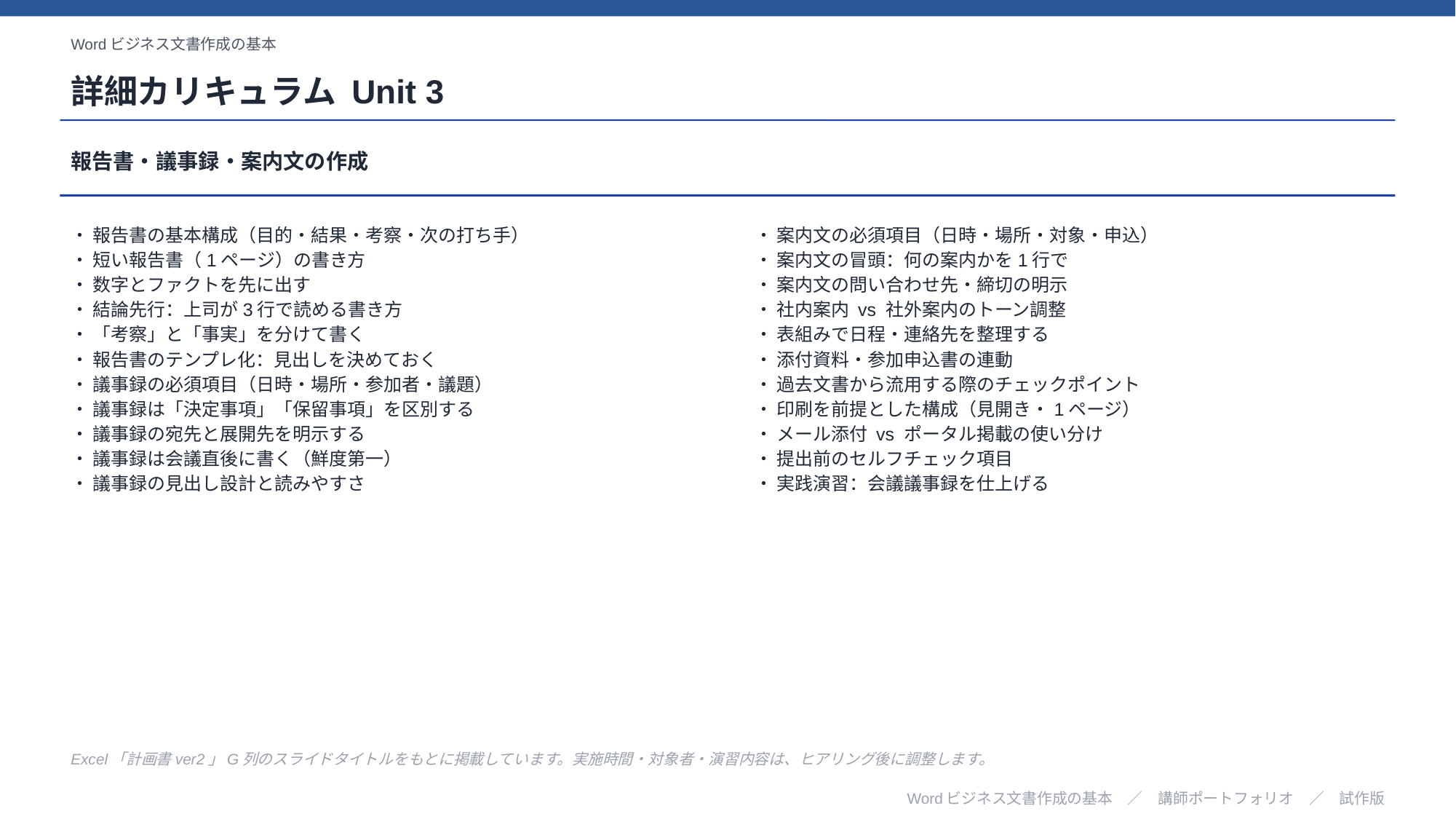

Wordビジネス文書作成の基本
詳細カリキュラム Unit 3

報告書・議事録・案内文の作成

・ 報告書の基本構成（目的・結果・考察・次の打ち手）
・ 短い報告書（1ページ）の書き方
・ 数字とファクトを先に出す
・ 結論先行：上司が3行で読める書き方
・ 「考察」と「事実」を分けて書く
・ 報告書のテンプレ化：見出しを決めておく
・ 議事録の必須項目（日時・場所・参加者・議題）
・ 議事録は「決定事項」「保留事項」を区別する
・ 議事録の宛先と展開先を明示する
・ 議事録は会議直後に書く（鮮度第一）
・ 議事録の見出し設計と読みやすさ
・ 案内文の必須項目（日時・場所・対象・申込）
・ 案内文の冒頭：何の案内かを1行で
・ 案内文の問い合わせ先・締切の明示
・ 社内案内 vs 社外案内のトーン調整
・ 表組みで日程・連絡先を整理する
・ 添付資料・参加申込書の連動
・ 過去文書から流用する際のチェックポイント
・ 印刷を前提とした構成（見開き・1ページ）
・ メール添付 vs ポータル掲載の使い分け
・ 提出前のセルフチェック項目
・ 実践演習：会議議事録を仕上げる
Excel「計画書ver2」G列のスライドタイトルをもとに掲載しています。実施時間・対象者・演習内容は、ヒアリング後に調整します。
Wordビジネス文書作成の基本　／　講師ポートフォリオ　／　試作版